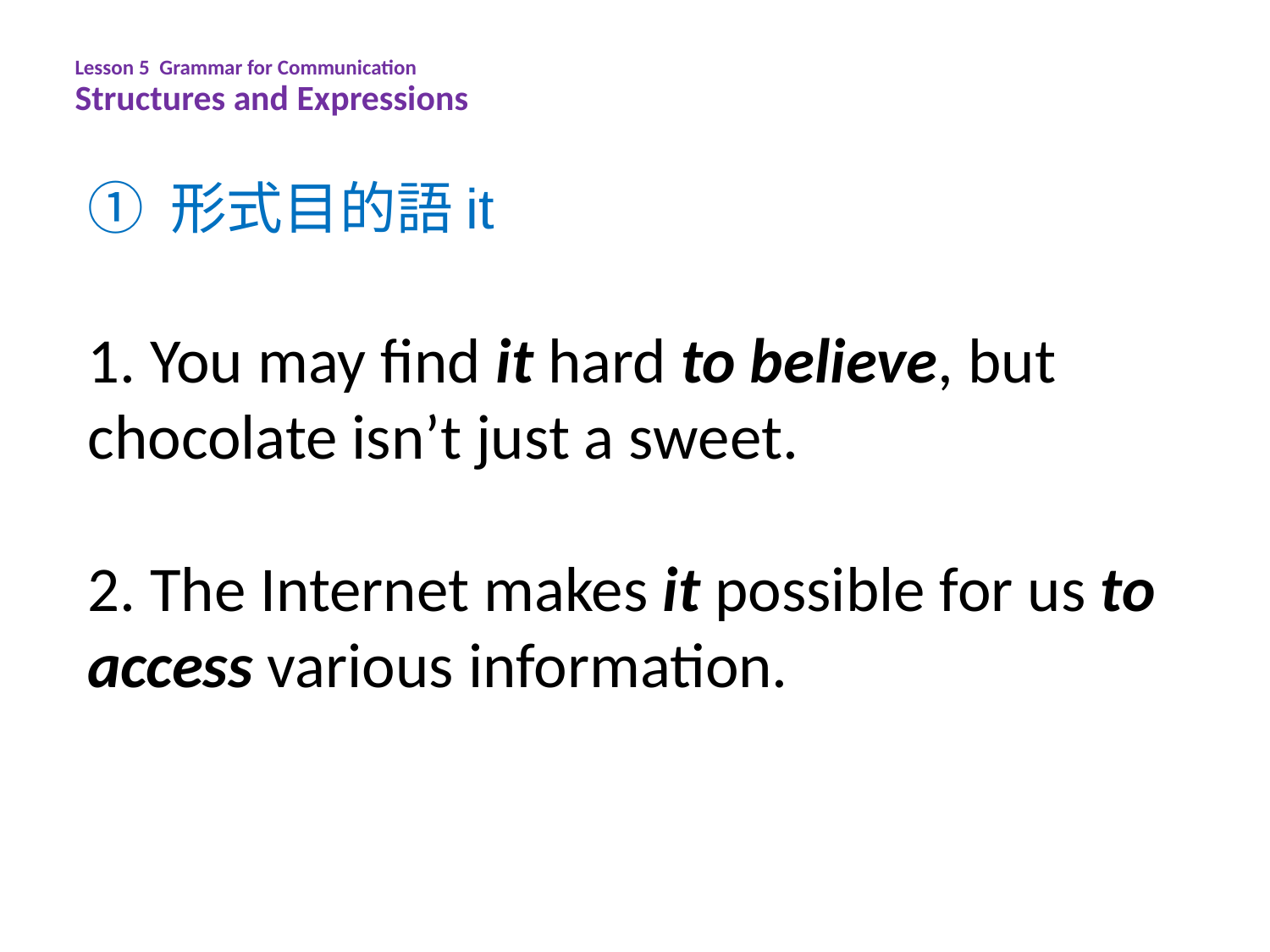

Lesson 5  Grammar for Communication
Structures and Expressions
① 形式目的語it

1. You may find it hard to believe, but chocolate isn’t just a sweet.

2. The Internet makes it possible for us to access various information.